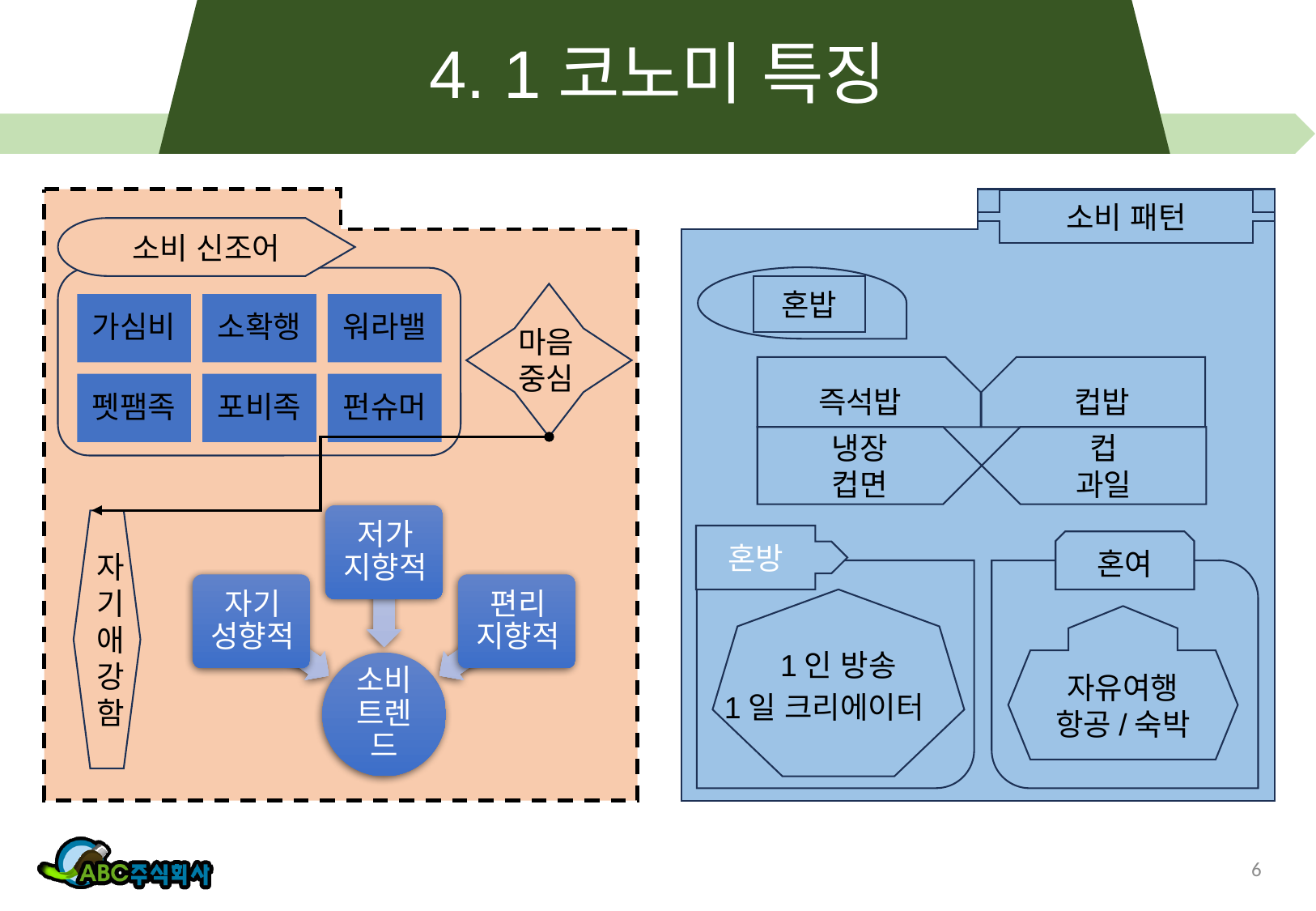

# 4. 1코노미 특징

소비 신조어

가심비
소확행
워라밸
펫팸족
포비족
펀슈머
마음
중심
소비
트렌
드
자기
성향적
저가
지향적
편리
지향적
자기애강함

소비 패턴

혼밥
즉석밥
컵밥
냉장
컵면
컵
과일
혼방
혼여

1인 방송

자유여행
항공/숙박
1일 크리에이터
6